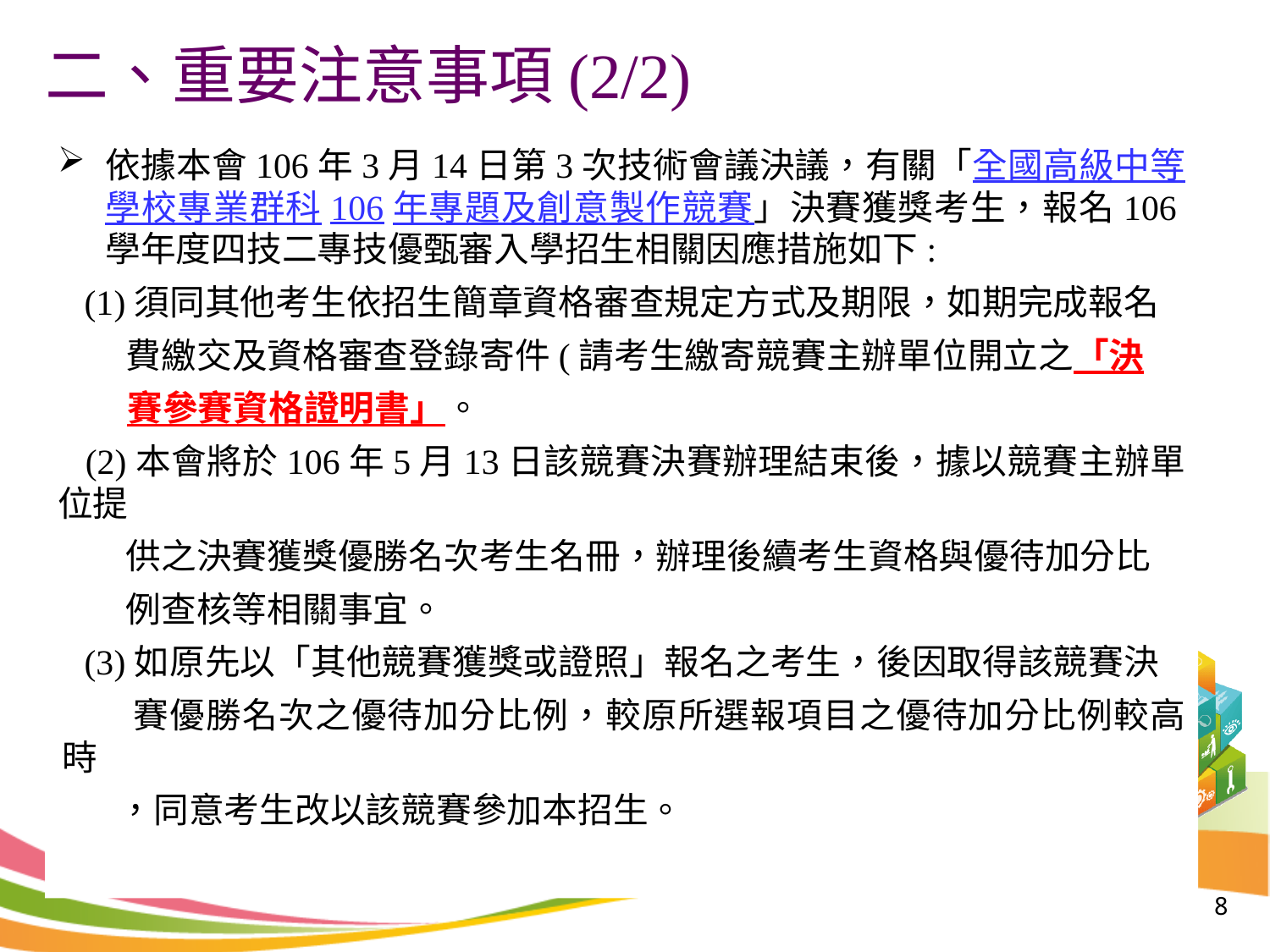

二、重要注意事項(2/2)
依據本會106年3月14日第3次技術會議決議，有關「全國高級中等學校專業群科106年專題及創意製作競賽」決賽獲獎考生，報名106學年度四技二專技優甄審入學招生相關因應措施如下:
   (1)須同其他考生依招生簡章資格審查規定方式及期限，如期完成報名
       費繳交及資格審查登錄寄件(請考生繳寄競賽主辦單位開立之「決
       賽參賽資格證明書」。
   (2)本會將於106年5月13日該競賽決賽辦理結束後，據以競賽主辦單位提
       供之決賽獲獎優勝名次考生名冊，辦理後續考生資格與優待加分比
       例查核等相關事宜。
   (3)如原先以「其他競賽獲獎或證照」報名之考生，後因取得該競賽決
       賽優勝名次之優待加分比例，較原所選報項目之優待加分比例較高時
      ，同意考生改以該競賽參加本招生。

8